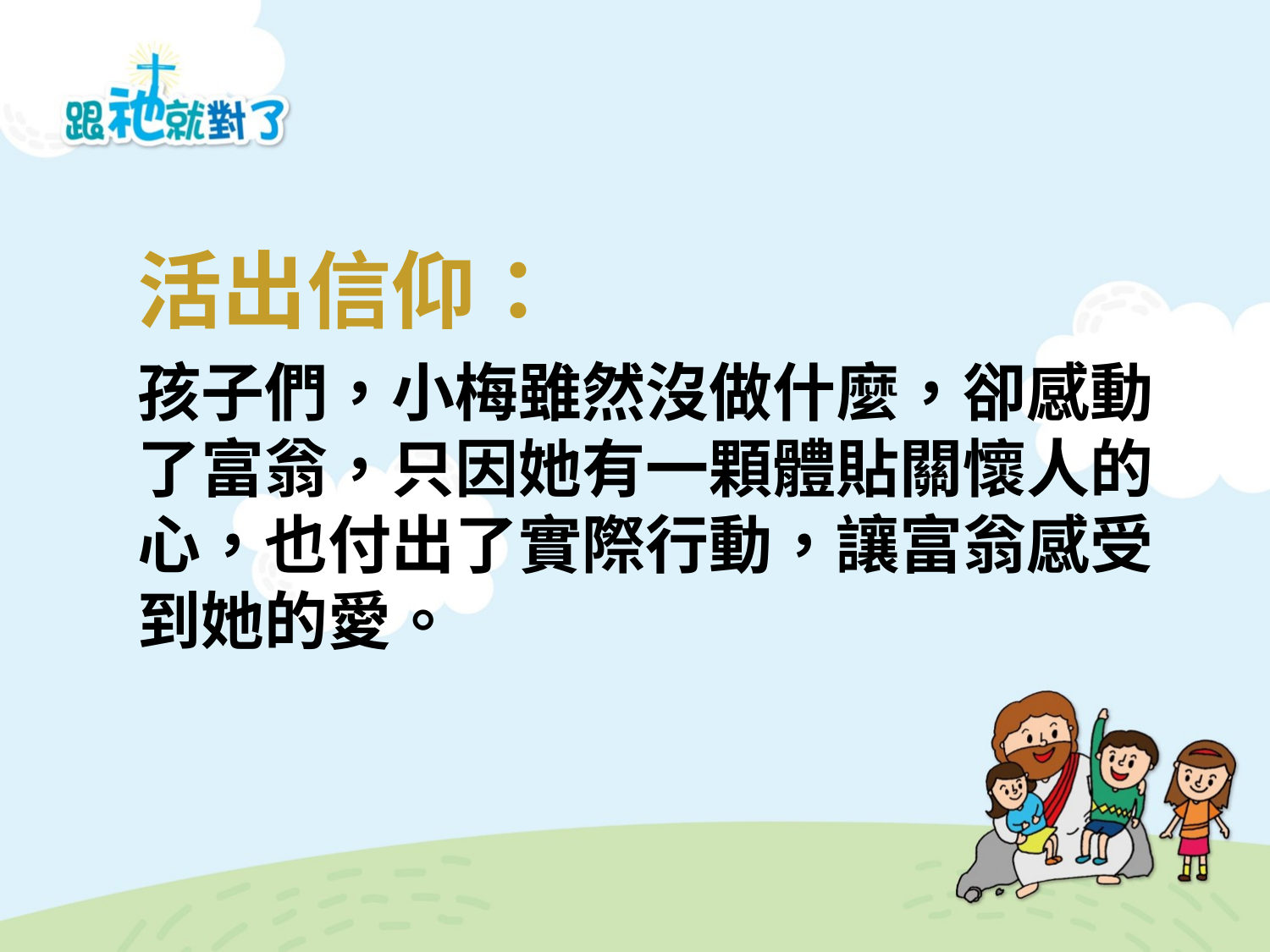

活出信仰：
孩子們，小梅雖然沒做什麼，卻感動了富翁，只因她有一顆體貼關懷人的心，也付出了實際行動，讓富翁感受到她的愛。